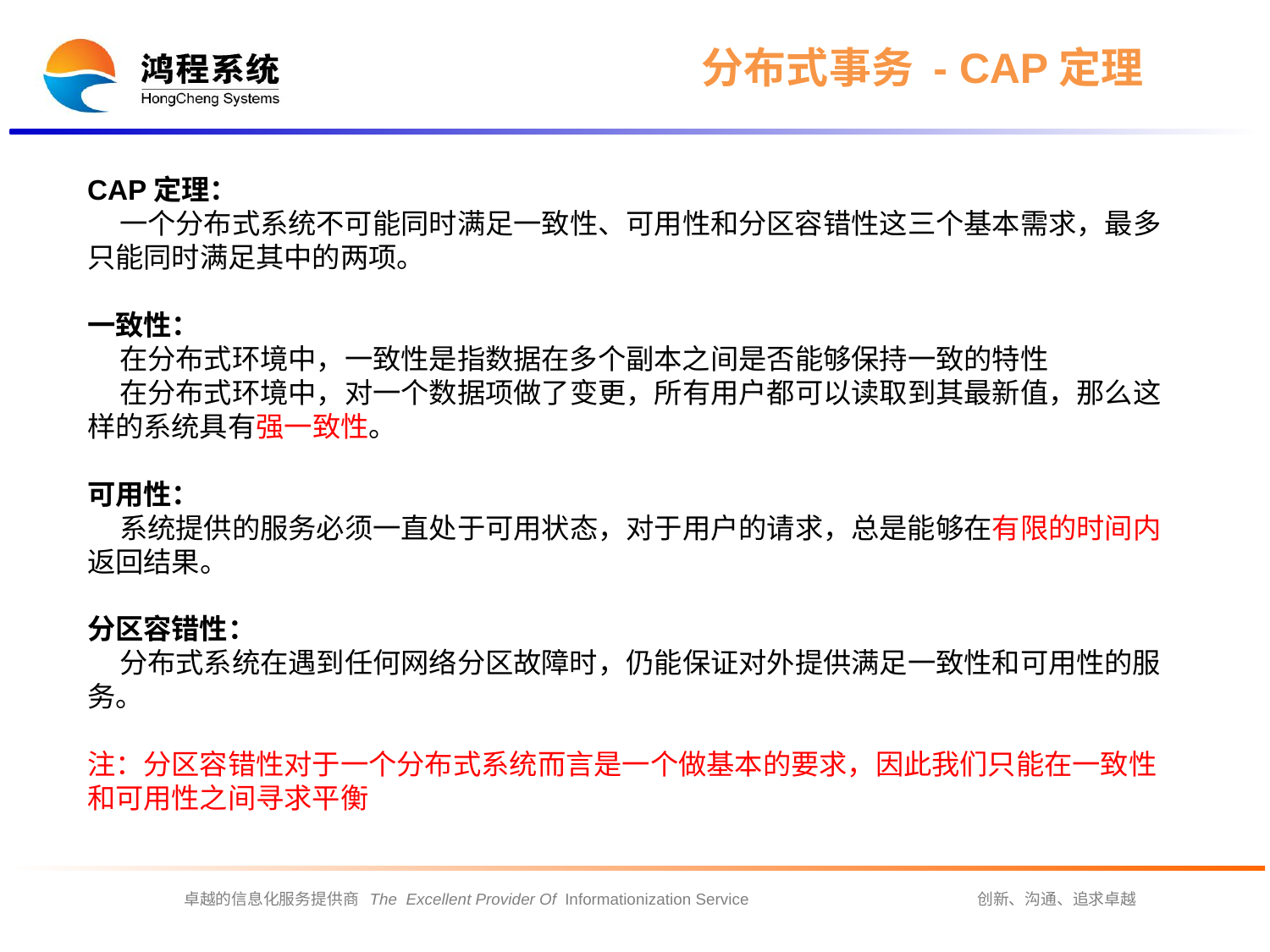

# 分布式事务 - CAP定理
CAP定理：
    一个分布式系统不可能同时满足一致性、可用性和分区容错性这三个基本需求，最多只能同时满足其中的两项。

一致性：
    在分布式环境中，一致性是指数据在多个副本之间是否能够保持一致的特性
    在分布式环境中，对一个数据项做了变更，所有用户都可以读取到其最新值，那么这样的系统具有强一致性。

可用性：
    系统提供的服务必须一直处于可用状态，对于用户的请求，总是能够在有限的时间内返回结果。

分区容错性：
    分布式系统在遇到任何网络分区故障时，仍能保证对外提供满足一致性和可用性的服务。

注：分区容错性对于一个分布式系统而言是一个做基本的要求，因此我们只能在一致性和可用性之间寻求平衡